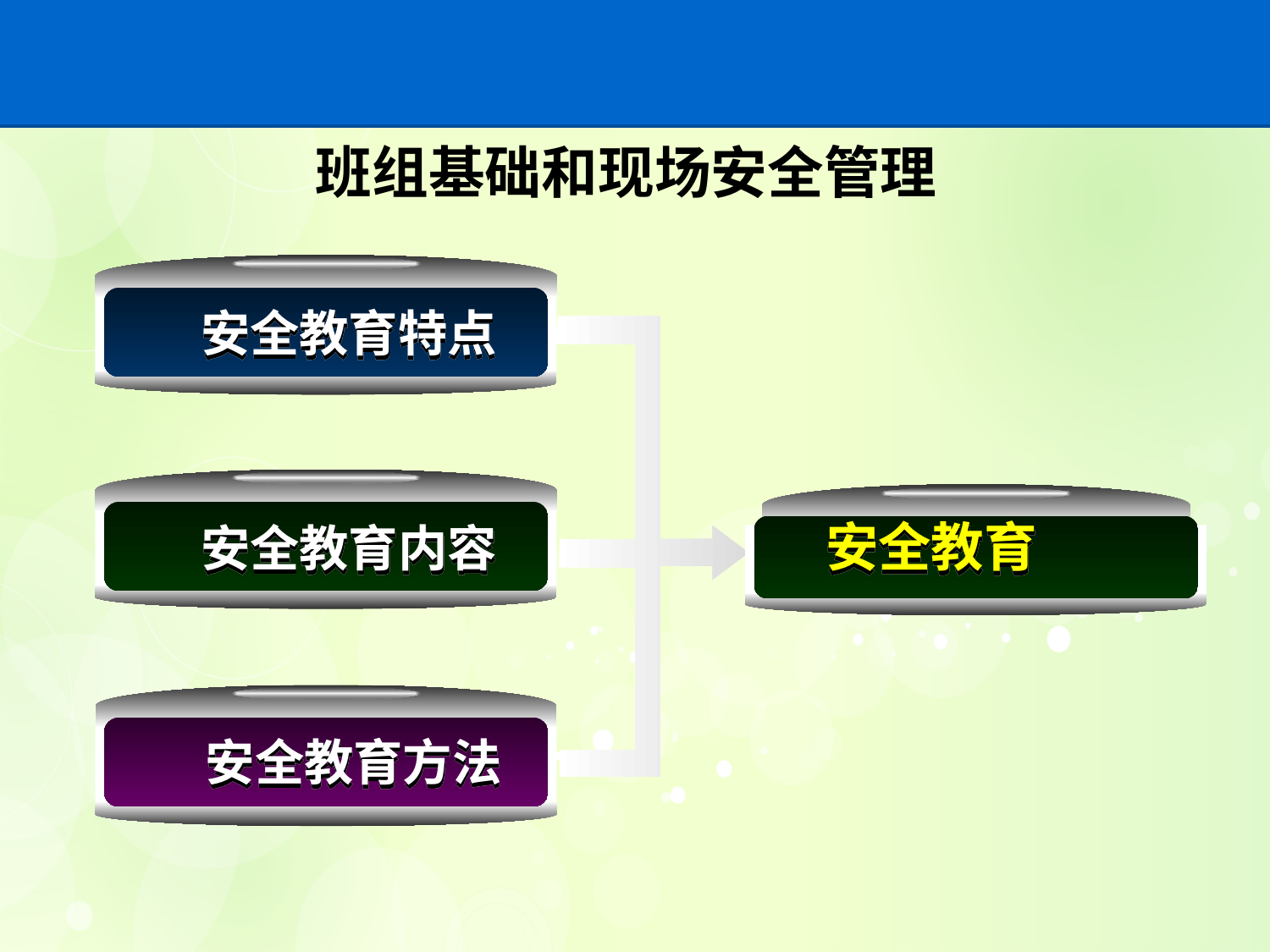

# 班组基础和现场安全管理

安全教育特点

安全教育
安全教育内容

安全教育方法